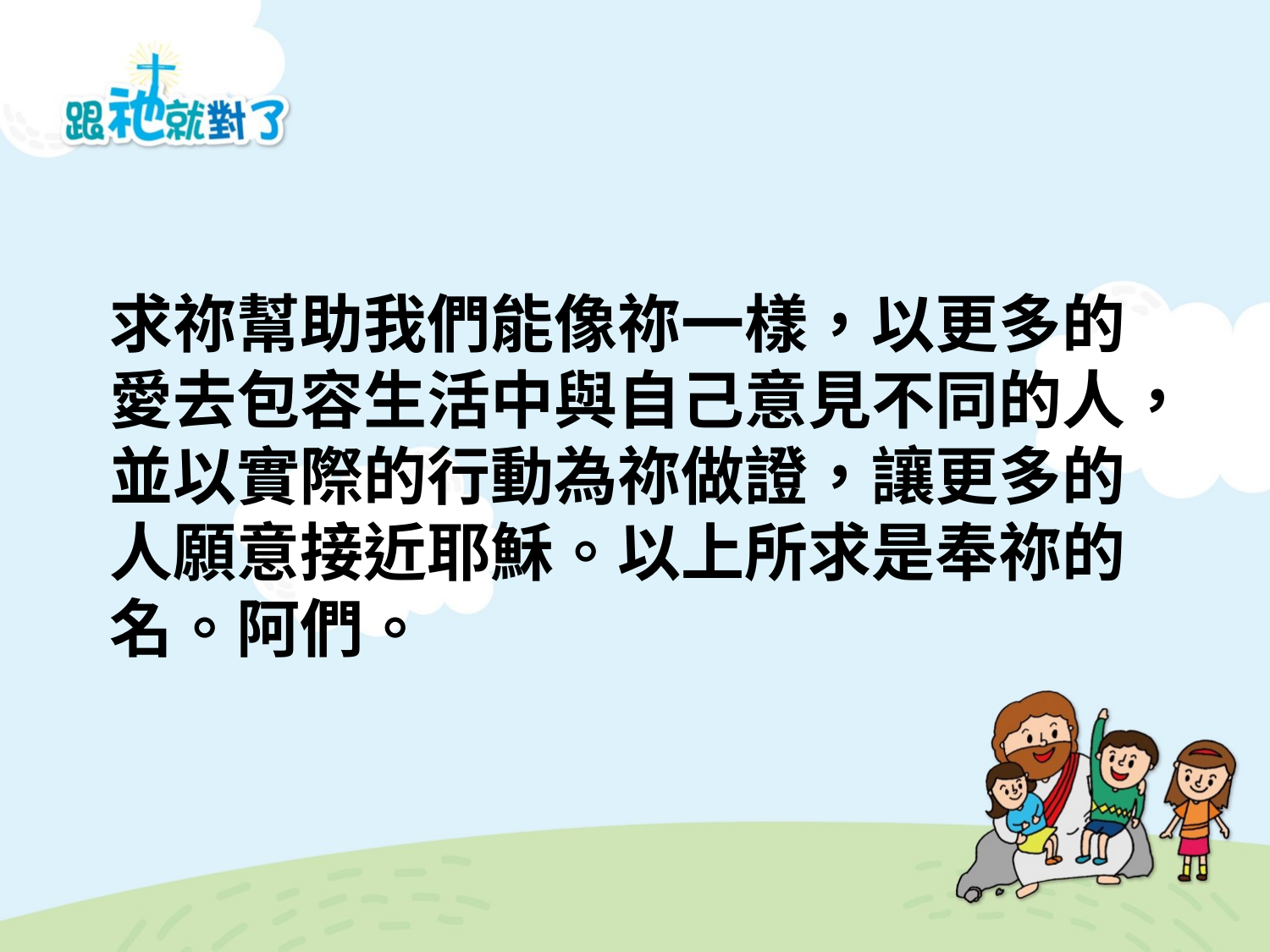

求祢幫助我們能像祢一樣，以更多的愛去包容生活中與自己意見不同的人，並以實際的行動為祢做證，讓更多的人願意接近耶穌。以上所求是奉祢的名。阿們。